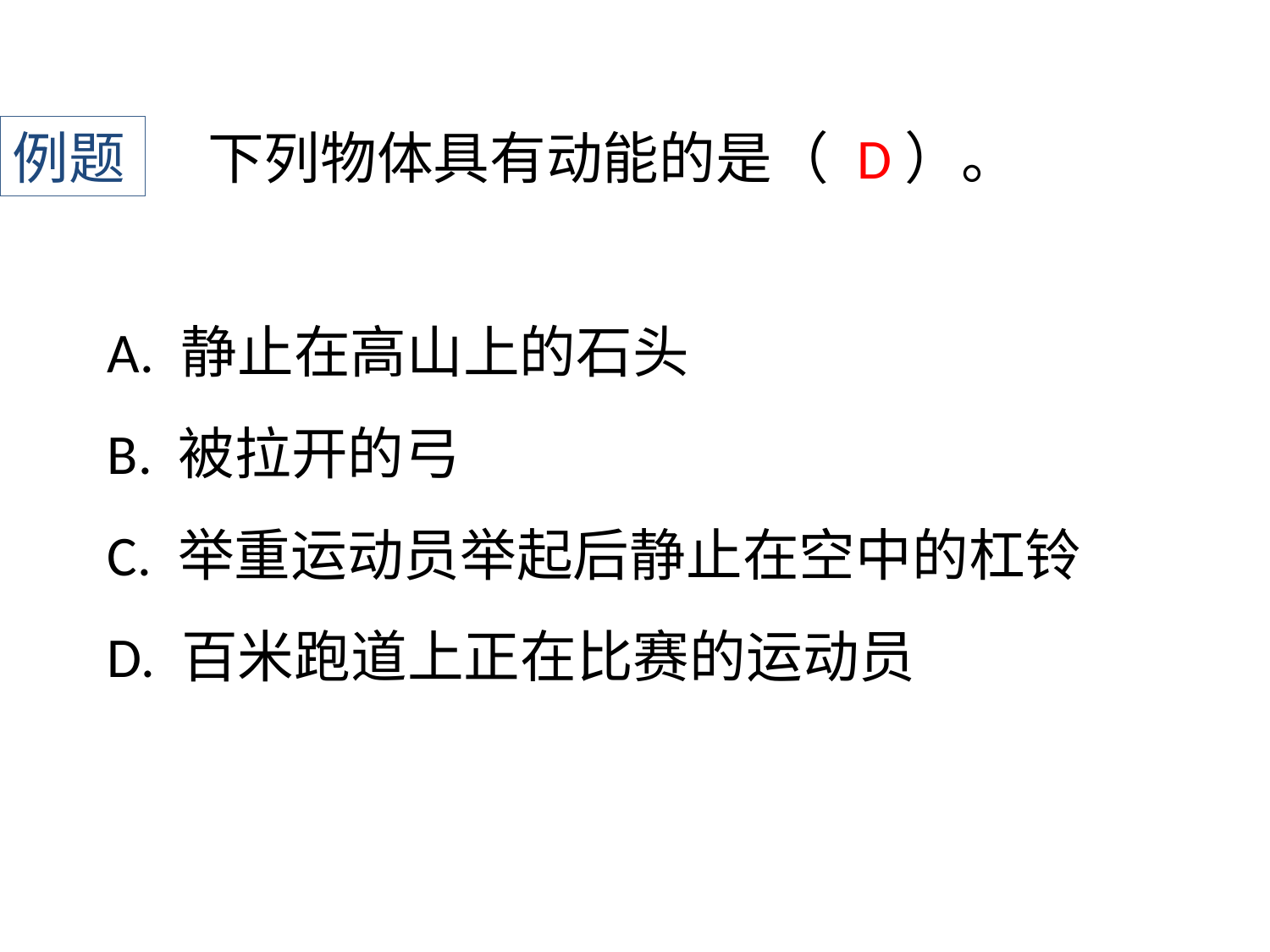

例题
下列物体具有动能的是（      ）。
D
A. 静止在高山上的石头
B. 被拉开的弓
C. 举重运动员举起后静止在空中的杠铃
D. 百米跑道上正在比赛的运动员